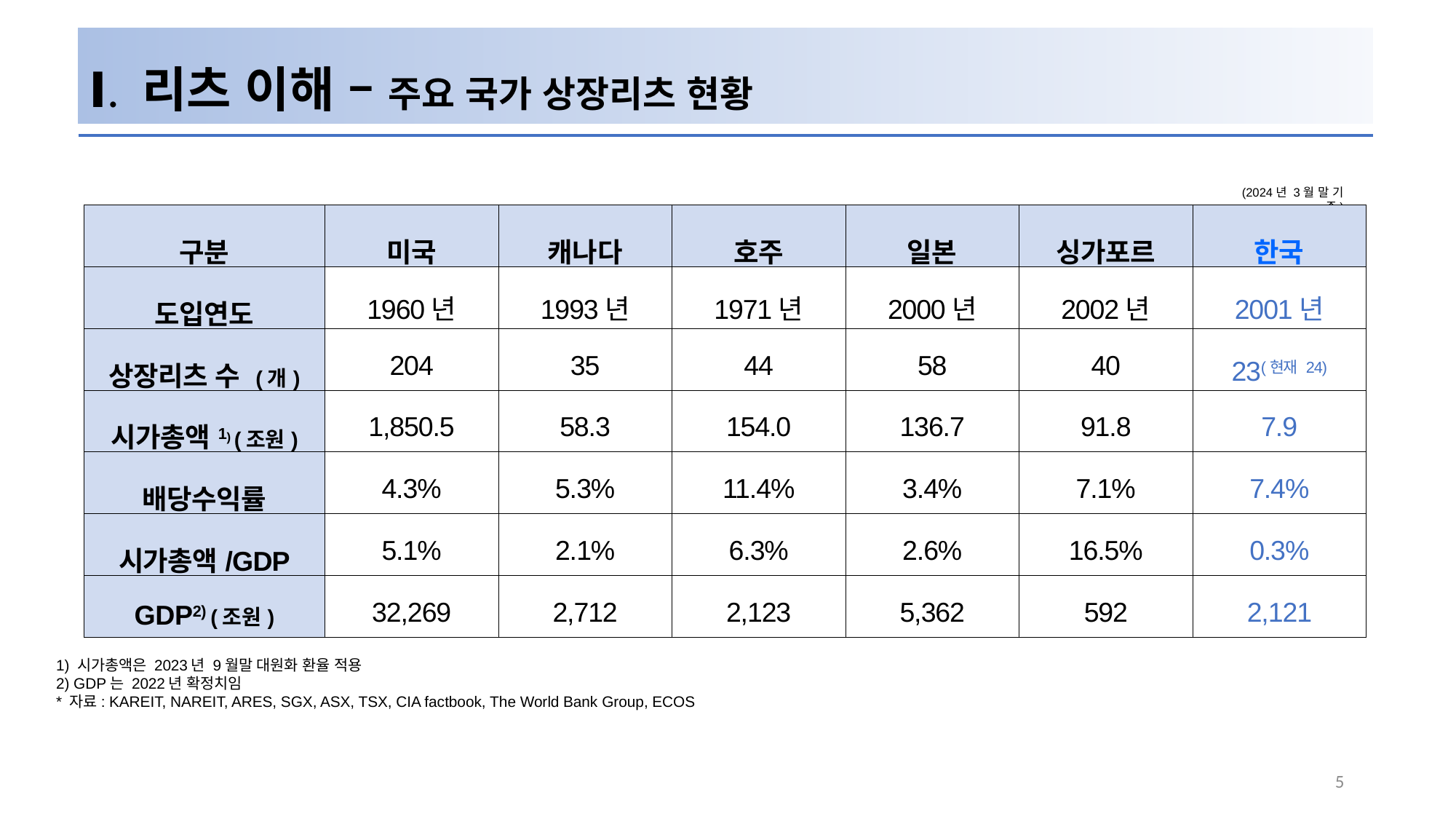

Ⅰ. 리츠 이해 – 주요 국가 상장리츠 현황
(2024년 3월 말 기준)
| 구분 | 미국 | 캐나다 | 호주 | 일본 | 싱가포르 | 한국 |
| --- | --- | --- | --- | --- | --- | --- |
| 도입연도 | 1960년 | 1993년 | 1971년 | 2000년 | 2002년 | 2001년 |
| 상장리츠 수 (개) | 204 | 35 | 44 | 58 | 40 | 23(현재 24) |
| 시가총액1) (조원) | 1,850.5 | 58.3 | 154.0 | 136.7 | 91.8 | 7.9 |
| 배당수익률 | 4.3% | 5.3% | 11.4% | 3.4% | 7.1% | 7.4% |
| 시가총액/GDP | 5.1% | 2.1% | 6.3% | 2.6% | 16.5% | 0.3% |
| GDP2) (조원) | 32,269 | 2,712 | 2,123 | 5,362 | 592 | 2,121 |

1) 시가총액은 2023년 9월말 대원화 환율 적용
2) GDP는 2022년 확정치임
* 자료: KAREIT, NAREIT, ARES, SGX, ASX, TSX, CIA factbook, The World Bank Group, ECOS
5